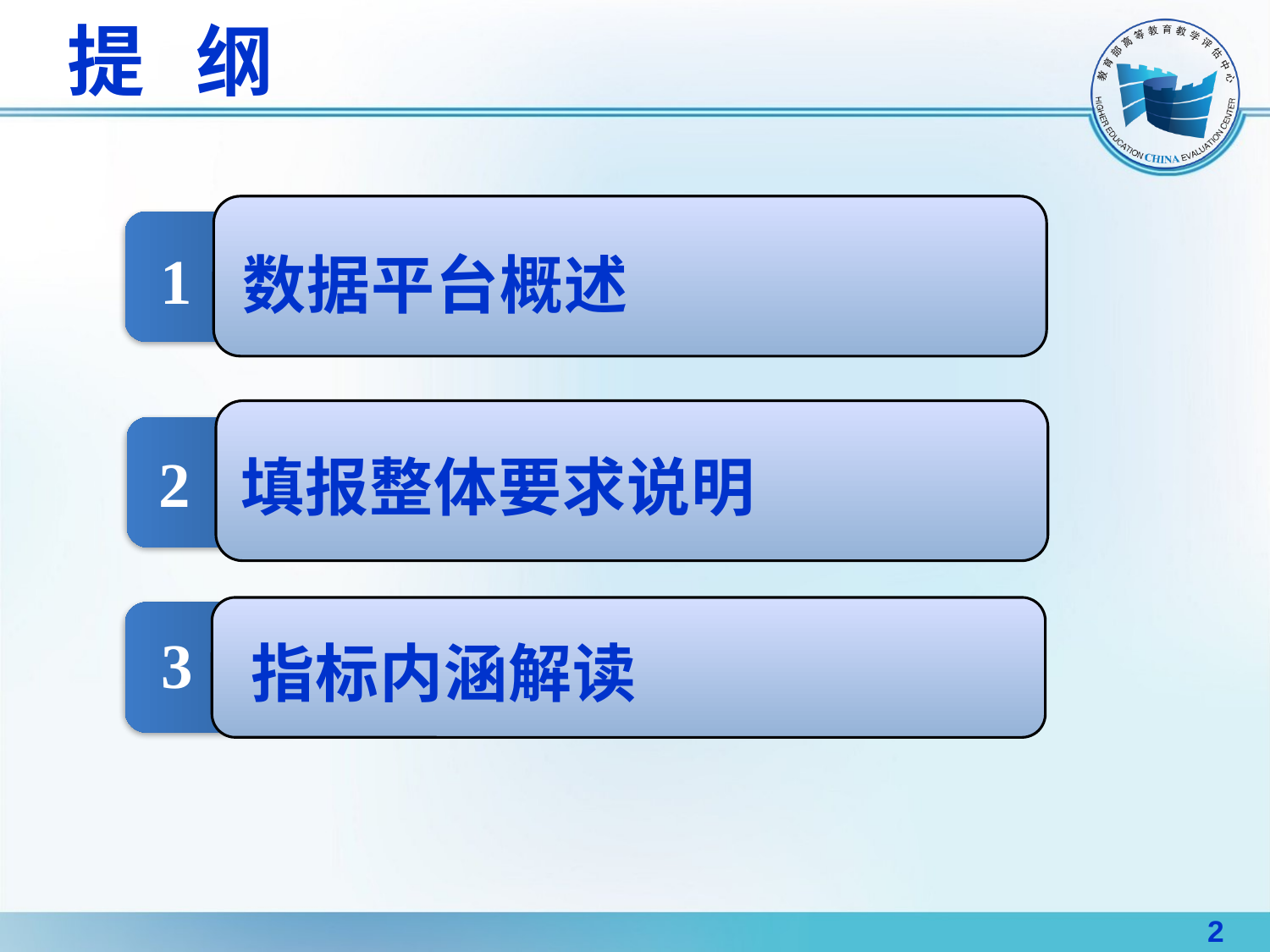

提  纲

1
数据平台概述

2
填报整体要求说明

3
指标内涵解读